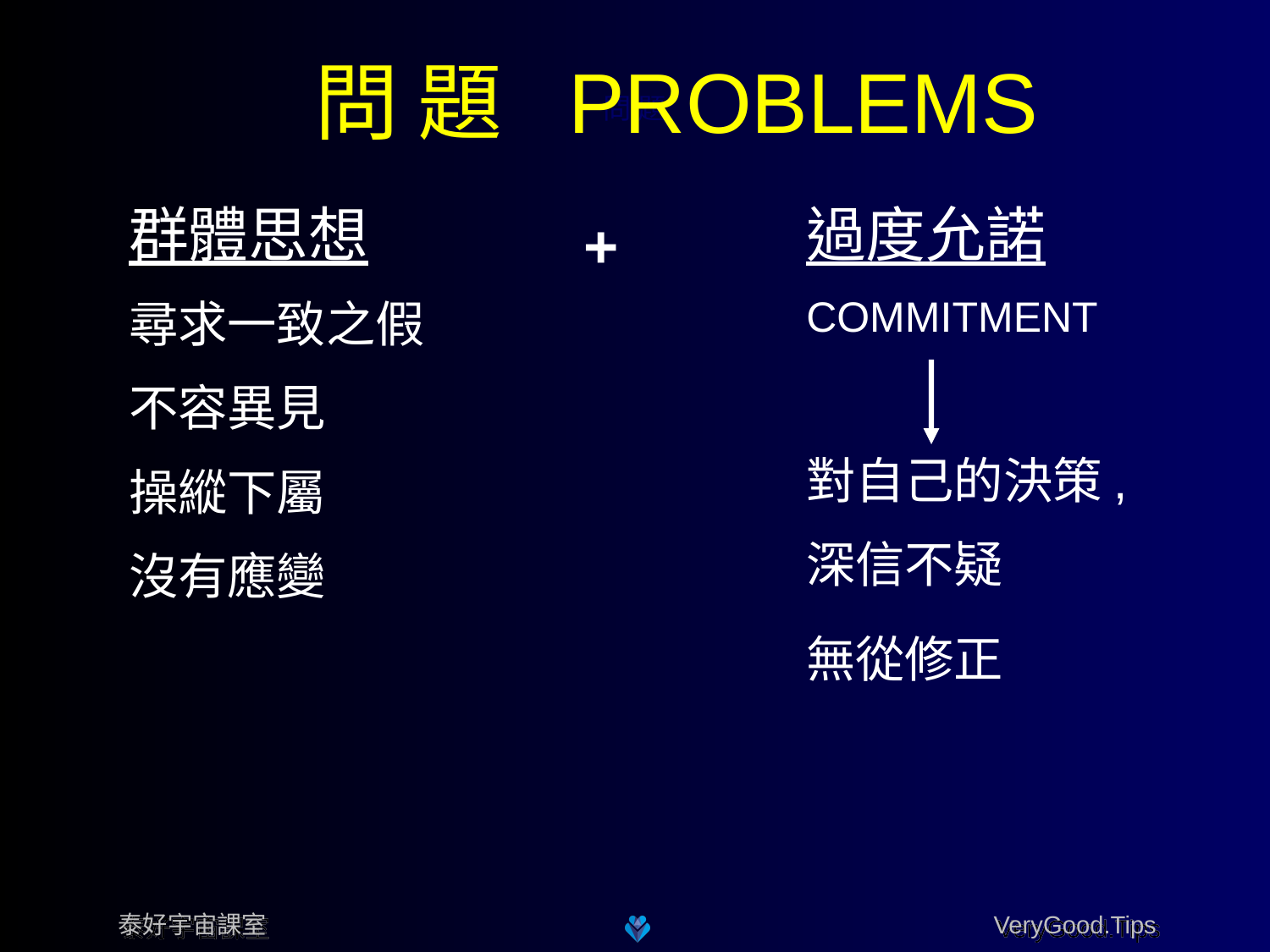

問 題  PROBLEMS
問 題
群體思想
尋求一致之假
不容異見
操縱下屬
沒有應變
過度允諾
COMMITMENT

對自己的決策,
深信不疑
無從修正
+